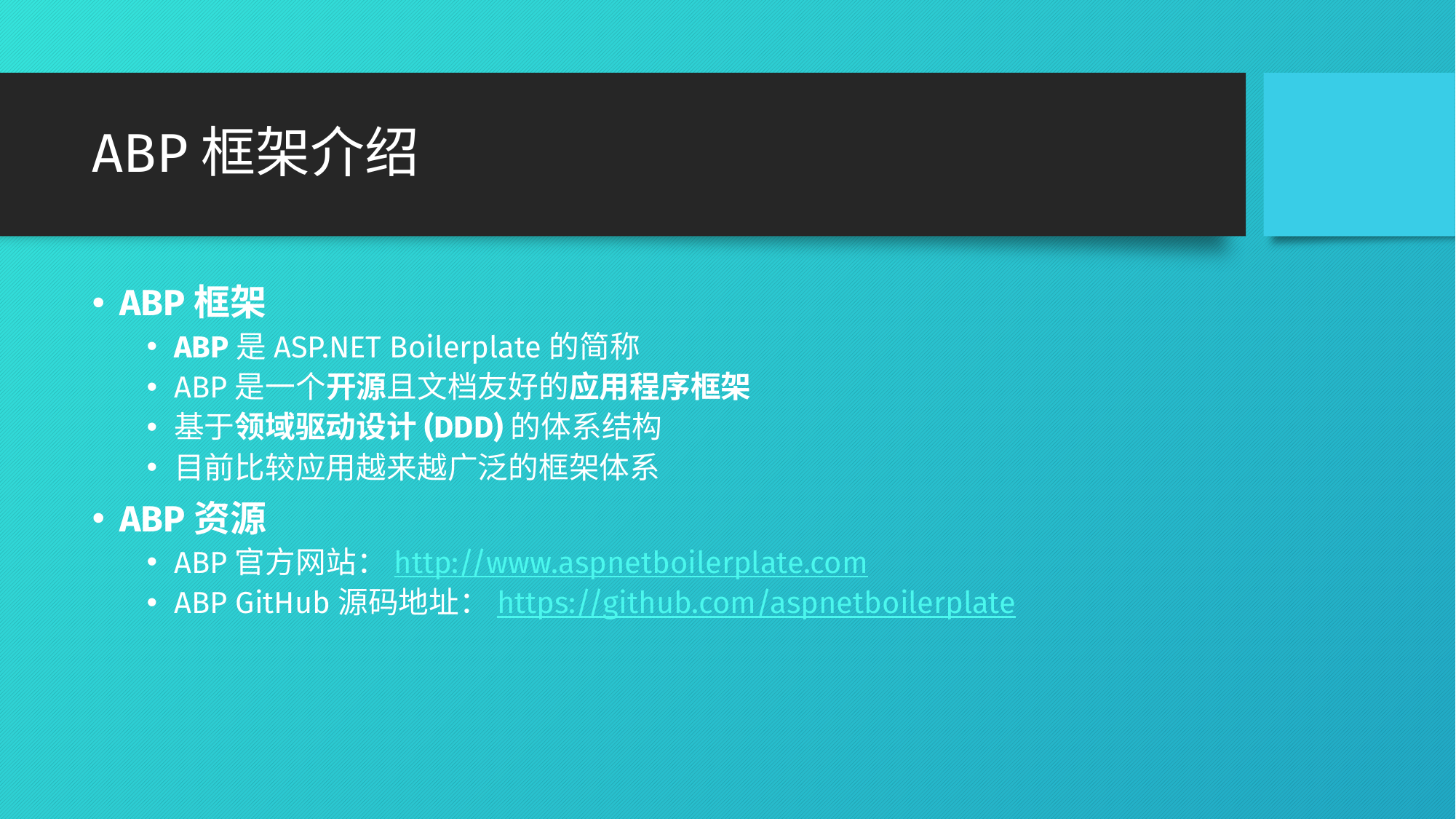

# ABP框架介绍
ABP框架
ABP是ASP.NET Boilerplate的简称
ABP是一个开源且文档友好的应用程序框架
基于领域驱动设计(DDD)的体系结构
目前比较应用越来越广泛的框架体系
ABP资源
ABP官方网站：http://www.aspnetboilerplate.com
ABP GitHub源码地址：https://github.com/aspnetboilerplate